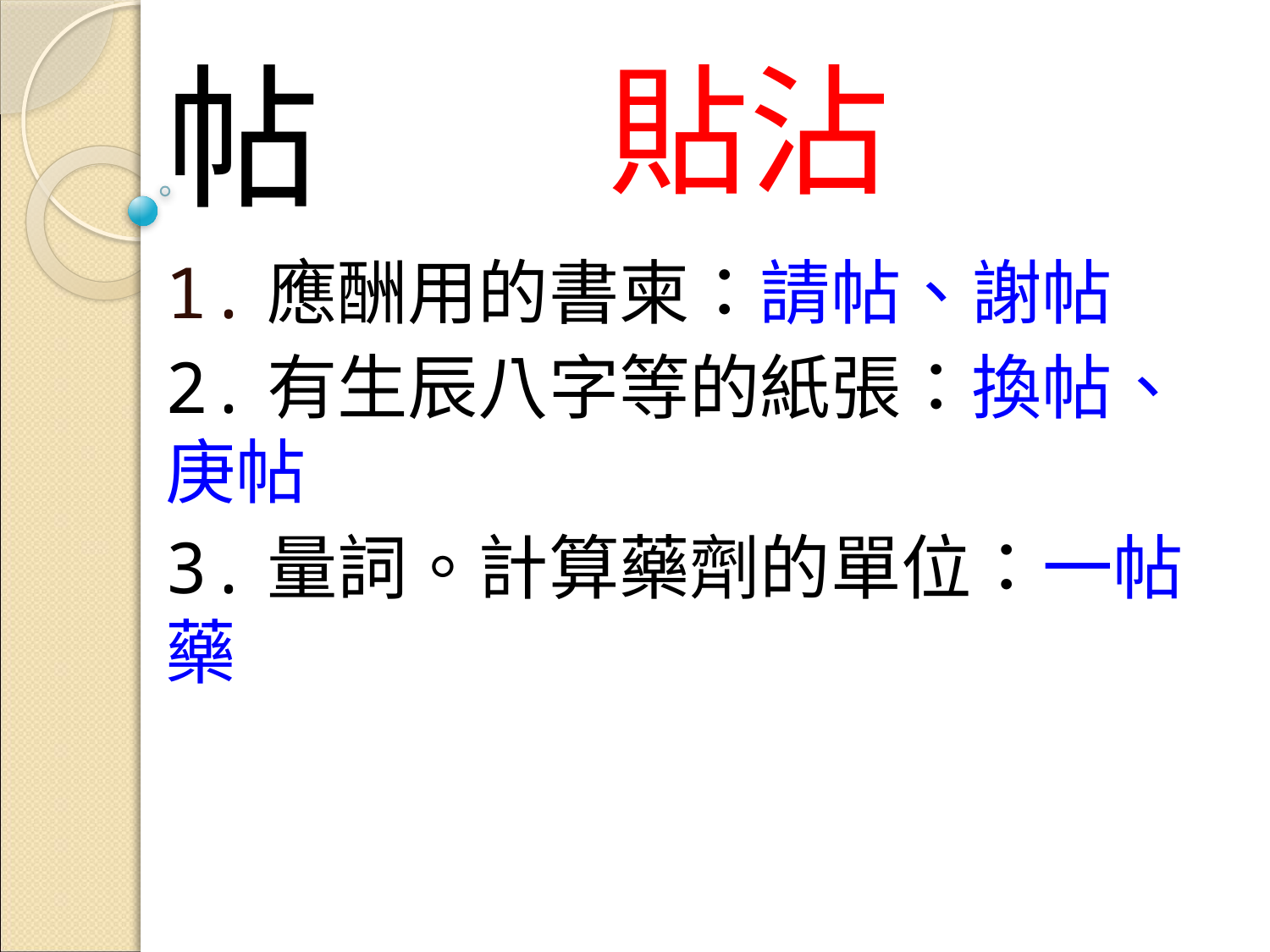

帖
# 貼沾
1.應酬用的書柬：請帖、謝帖
2.有生辰八字等的紙張：換帖、庚帖
3.量詞。計算藥劑的單位：一帖藥